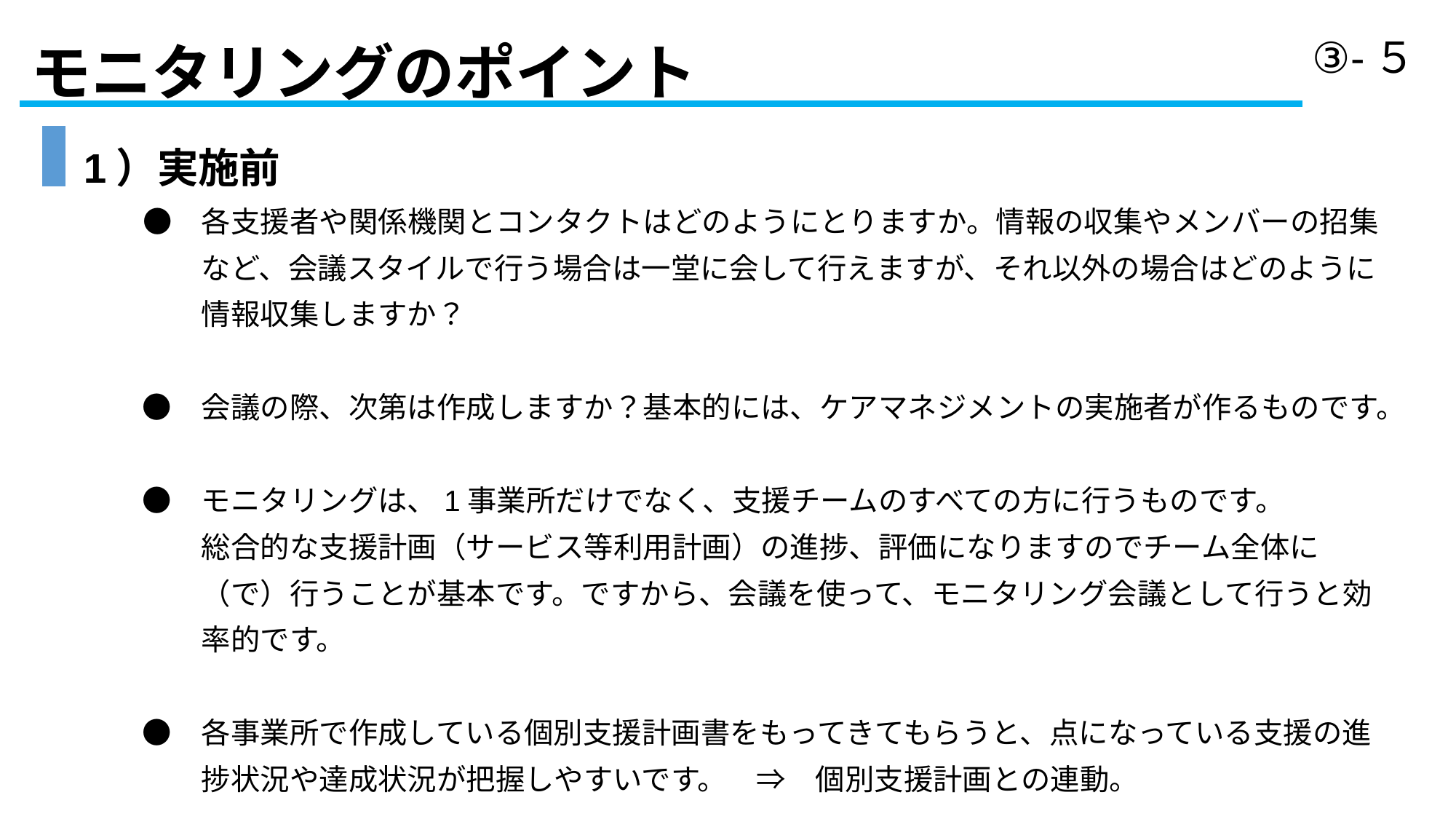

③-５
# モニタリングのポイント
1）実施前
　　●　各支援者や関係機関とコンタクトはどのようにとりますか。情報の収集やメンバーの招集
　　　　など、会議スタイルで行う場合は一堂に会して行えますが、それ以外の場合はどのように
　　　　情報収集しますか？

　　●　会議の際、次第は作成しますか？基本的には、ケアマネジメントの実施者が作るものです。

　　●　モニタリングは、1事業所だけでなく、支援チームのすべての方に行うものです。
　　　　総合的な支援計画（サービス等利用計画）の進捗、評価になりますのでチーム全体に
　　　　（で）行うことが基本です。ですから、会議を使って、モニタリング会議として行うと効
　　　　率的です。

　　●　各事業所で作成している個別支援計画書をもってきてもらうと、点になっている支援の進
　　　　捗状況や達成状況が把握しやすいです。　⇒　個別支援計画との連動。